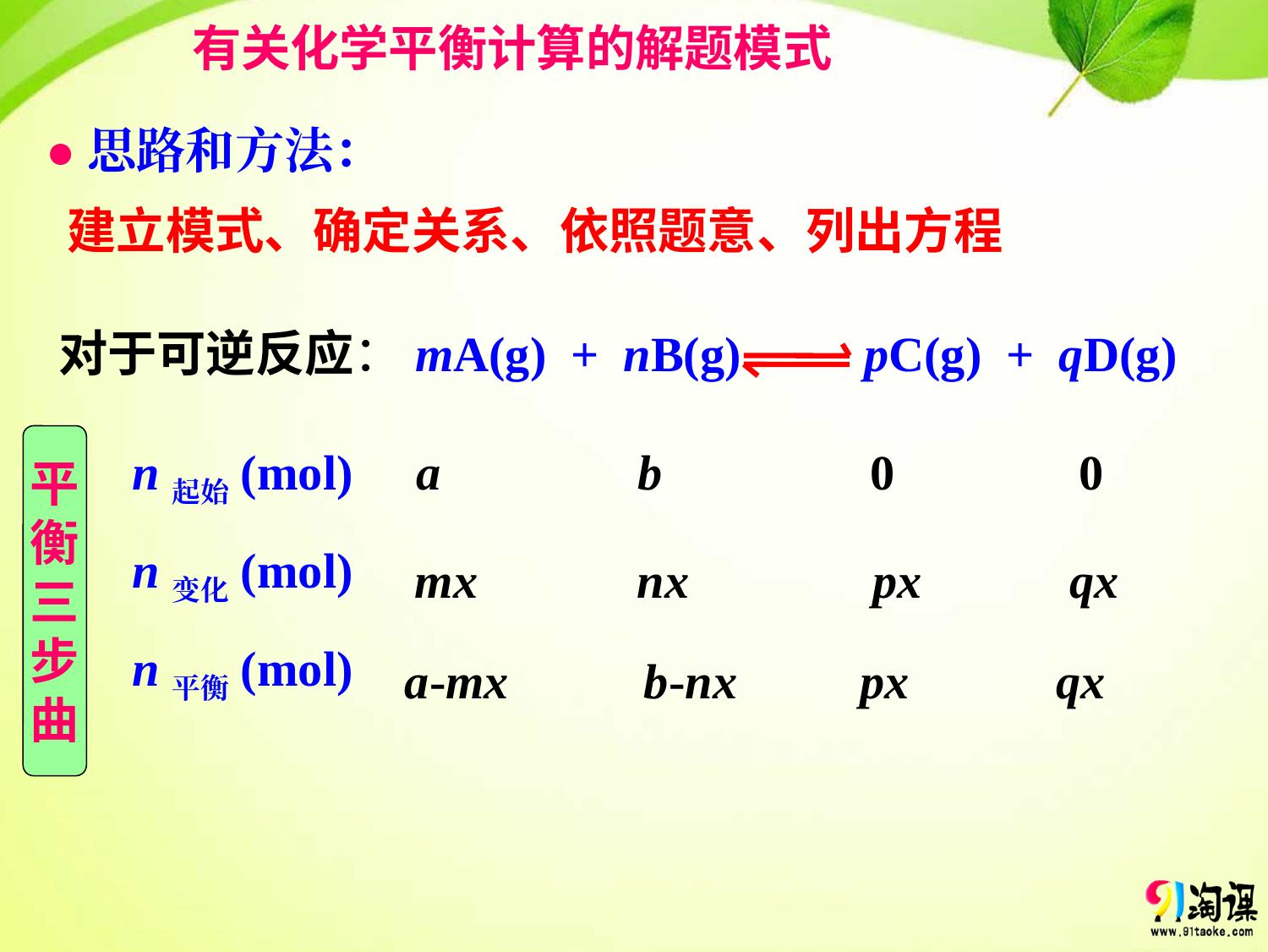

有关化学平衡计算的解题模式
●思路和方法：
建立模式、确定关系、依照题意、列出方程
对于可逆反应：mA(g)  +  nB(g)          pC(g)  +  qD(g)

平
衡
三
步
曲
a                b                 0               0
n起始(mol)
n变化(mol)
mx             nx               px            qx
n平衡(mol)
a-mx           b-nx          px            qx